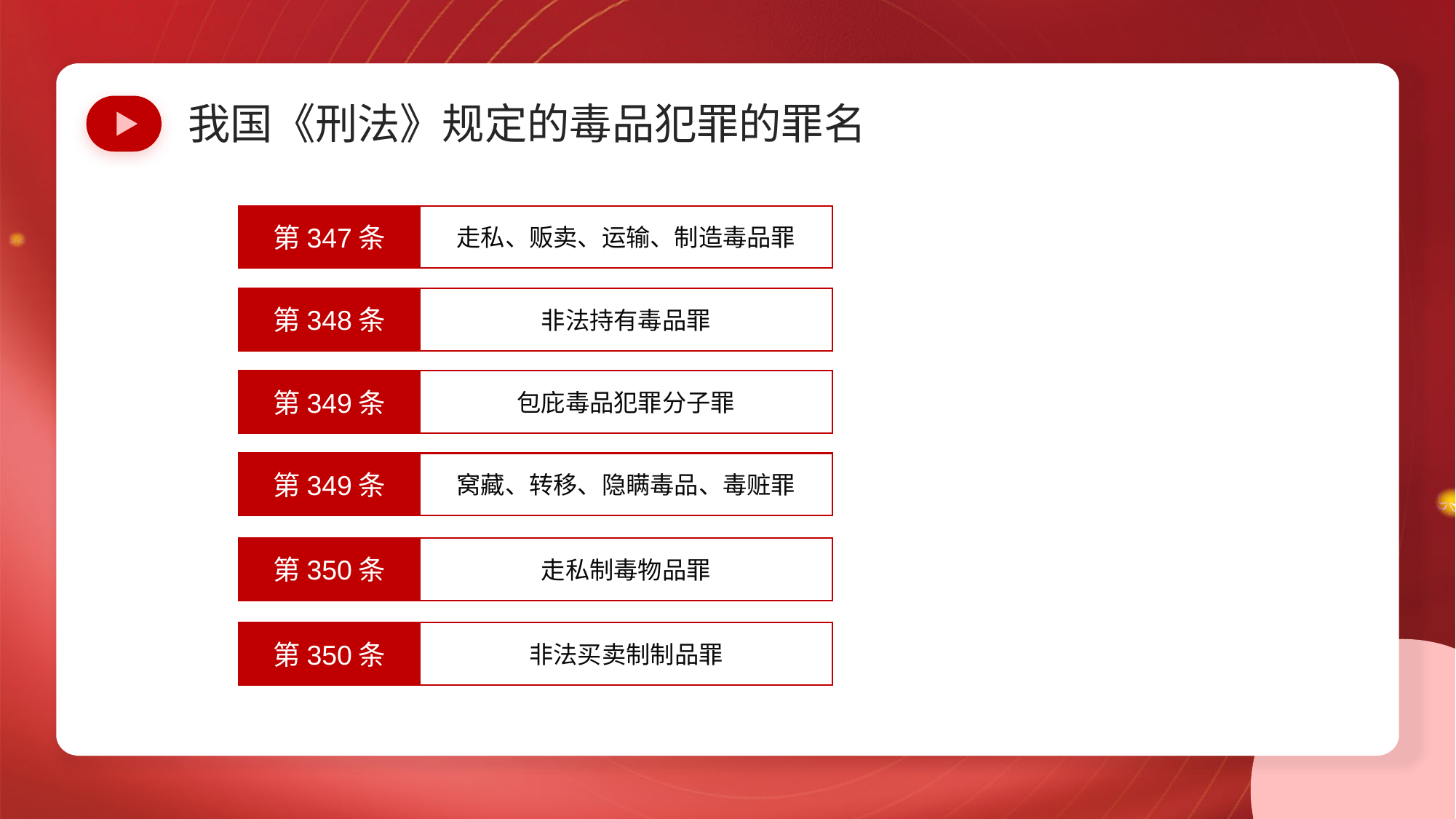

我国《刑法》规定的毒品犯罪的罪名
第347条
走私、贩卖、运输、制造毒品罪
第348条
非法持有毒品罪
第349条
包庇毒品犯罪分子罪
第349条
窝藏、转移、隐瞒毒品、毒赃罪
第350条
走私制毒物品罪
第350条
非法买卖制制品罪